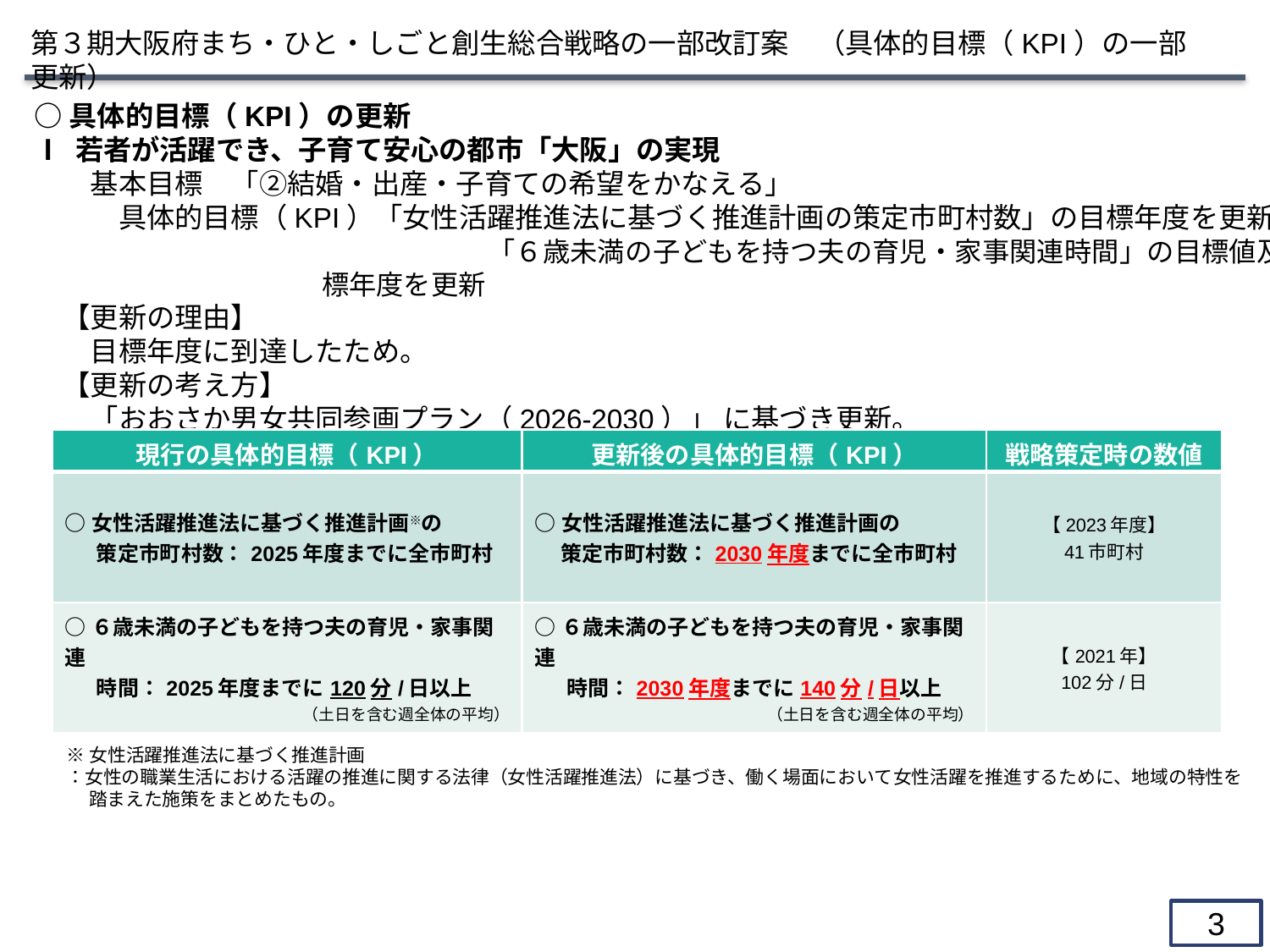

第３期大阪府まち・ひと・しごと創生総合戦略の一部改訂案　（具体的目標（KPI）の一部更新）
○具体的目標（KPI）の更新
Ⅰ 若者が活躍でき、子育て安心の都市「大阪」の実現
　　基本目標　「②結婚・出産・子育ての希望をかなえる」
　　　具体的目標（KPI）「女性活躍推進法に基づく推進計画の策定市町村数」の目標年度を更新
　　　　　　　　　　　　　　　　「６歳未満の子どもを持つ夫の育児・家事関連時間」の目標値及び目標年度を更新
　【更新の理由】
　　目標年度に到達したため。
　【更新の考え方】
　　「おおさか男女共同参画プラン（2026-2030）」 に基づき更新。
| 現行の具体的目標（KPI） | 更新後の具体的目標（KPI） | 戦略策定時の数値 |
| --- | --- | --- |
| ○女性活躍推進法に基づく推進計画※の 　策定市町村数：2025年度までに全市町村 | ○女性活躍推進法に基づく推進計画の 　 策定市町村数：2030年度までに全市町村 | 【2023年度】 41市町村 |
| ○６歳未満の子どもを持つ夫の育児・家事関連 　時間：2025年度までに120分/日以上 （土日を含む週全体の平均） | ○６歳未満の子どもを持つ夫の育児・家事関連 　時間：2030年度までに140分/日以上 （土日を含む週全体の平均） | 【2021年】 102分/日 |
※女性活躍推進法に基づく推進計画
：女性の職業生活における活躍の推進に関する法律（女性活躍推進法）に基づき、働く場⾯において⼥性活躍を推進するために、地域の特性を
　 踏まえた施策をまとめたもの。
3